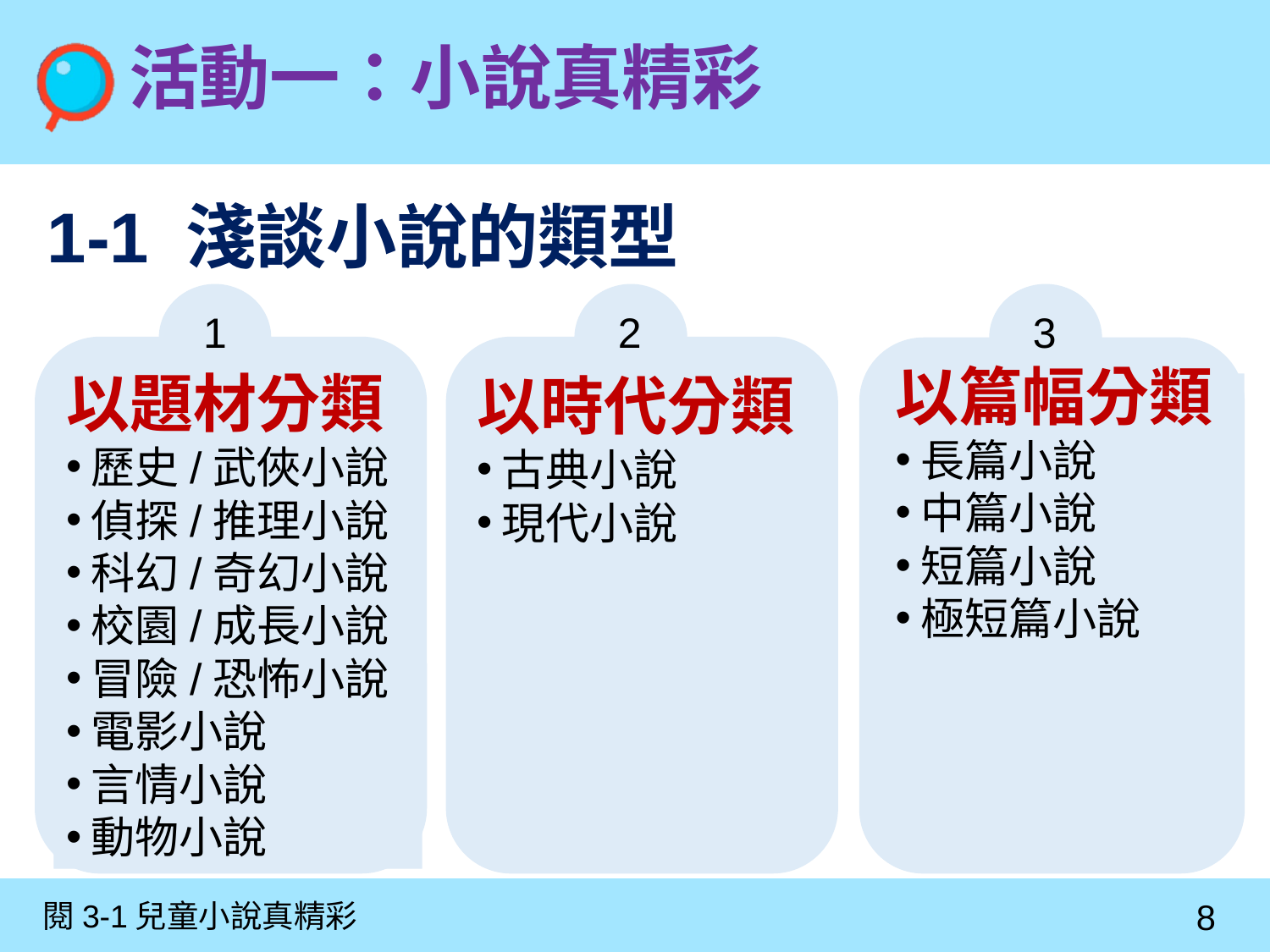

活動一：小說真精彩
1-1 淺談小說的類型

1

以題材分類
歷史/武俠小說
偵探/推理小說
科幻/奇幻小說
校園/成長小說
冒險/恐怖小說
電影小說
言情小說
動物小說

2

以時代分類
古典小說
現代小說

3

以篇幅分類
長篇小說
中篇小說
短篇小說
極短篇小說

8